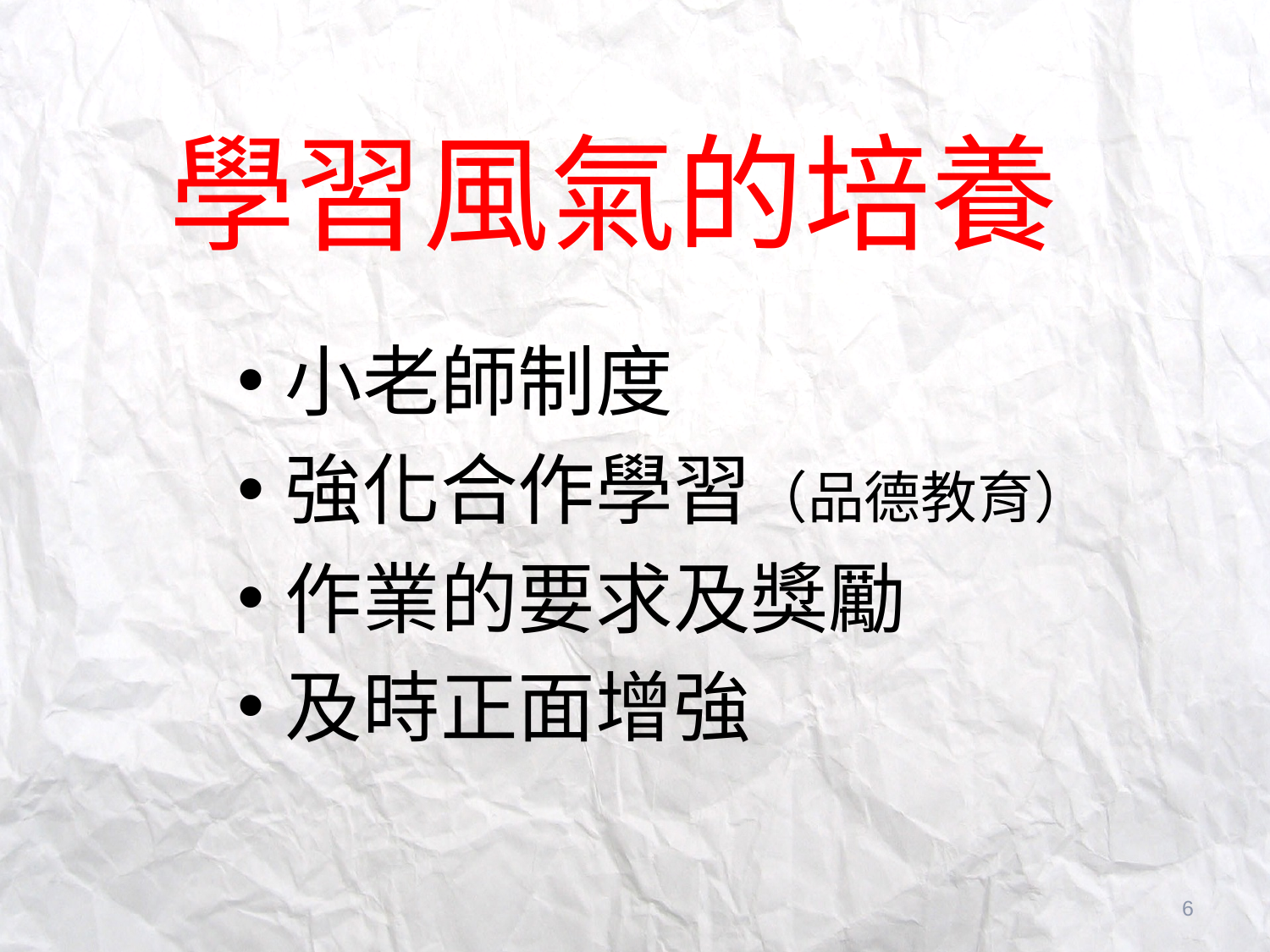

# 學習風氣的培養
小老師制度
強化合作學習（品德教育）
作業的要求及獎勵
及時正面增強
6